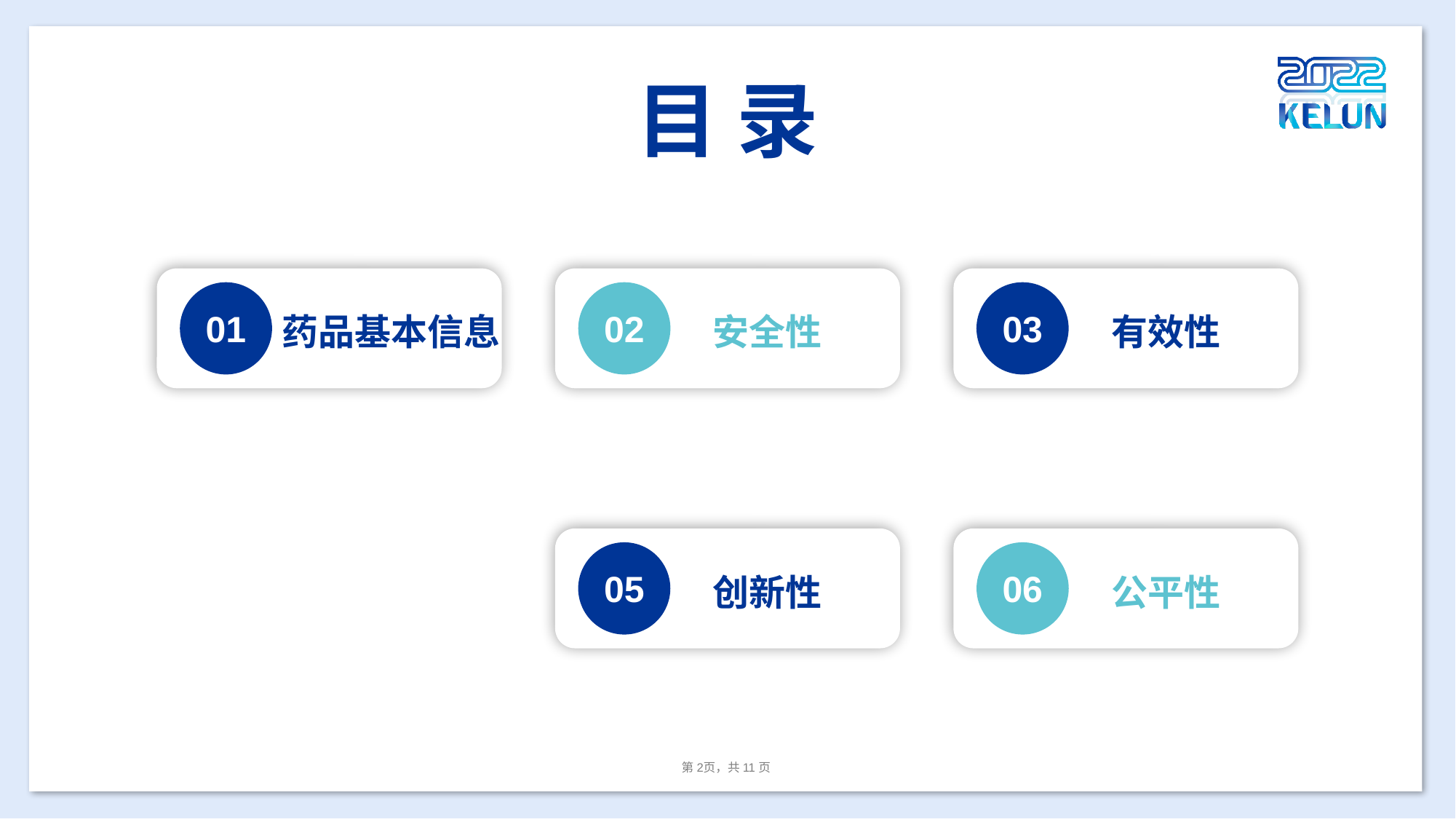

目 录

药品基本信息
01

安全性
02

有效性
03

创新性
05

公平性
06
04